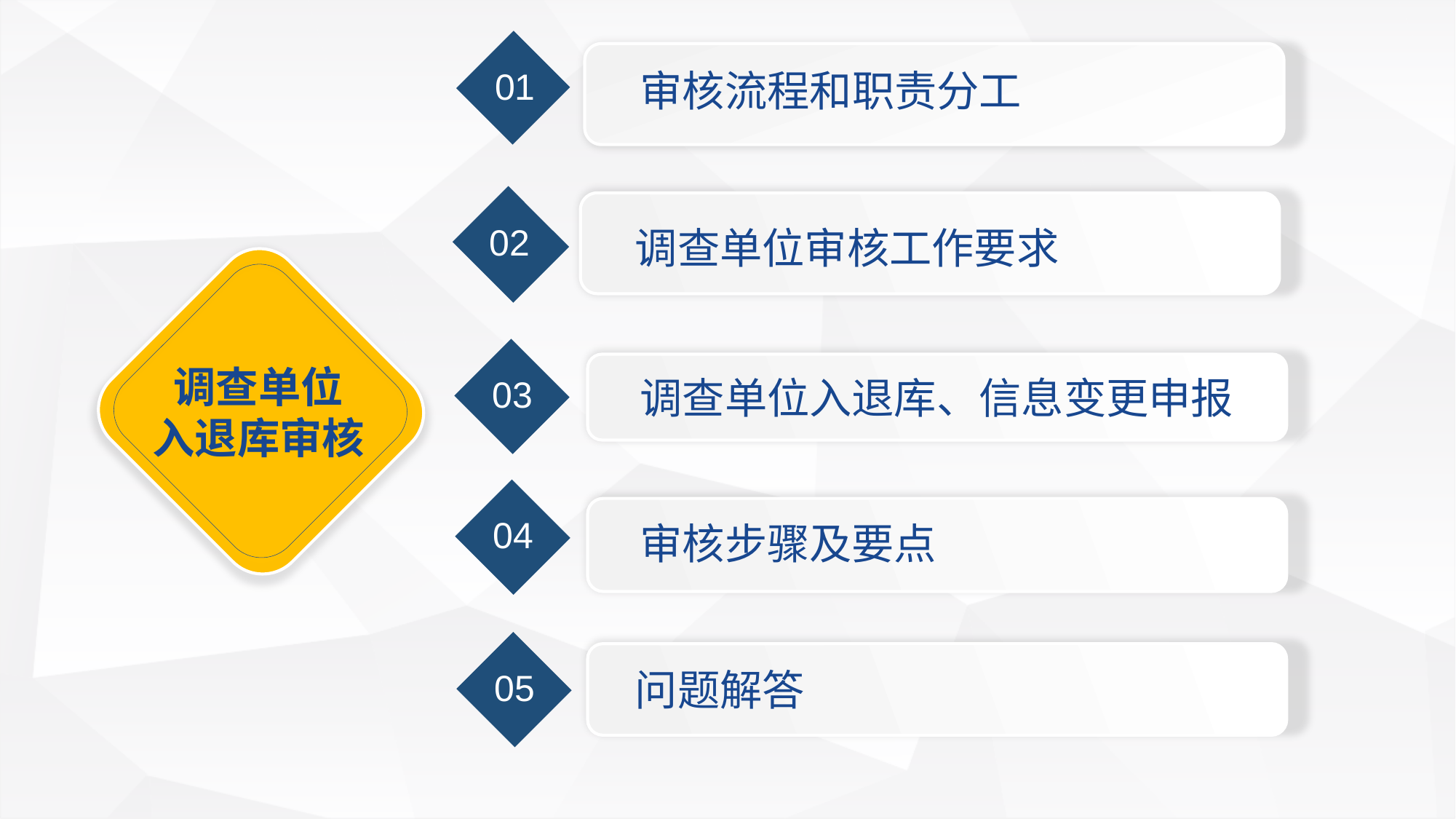

审核流程和职责分工

01

调查单位审核工作要求

02

调查单位入退库、信息变更申报
调查单位
入退库审核

03

04

审核步骤及要点

问题解答

05
3